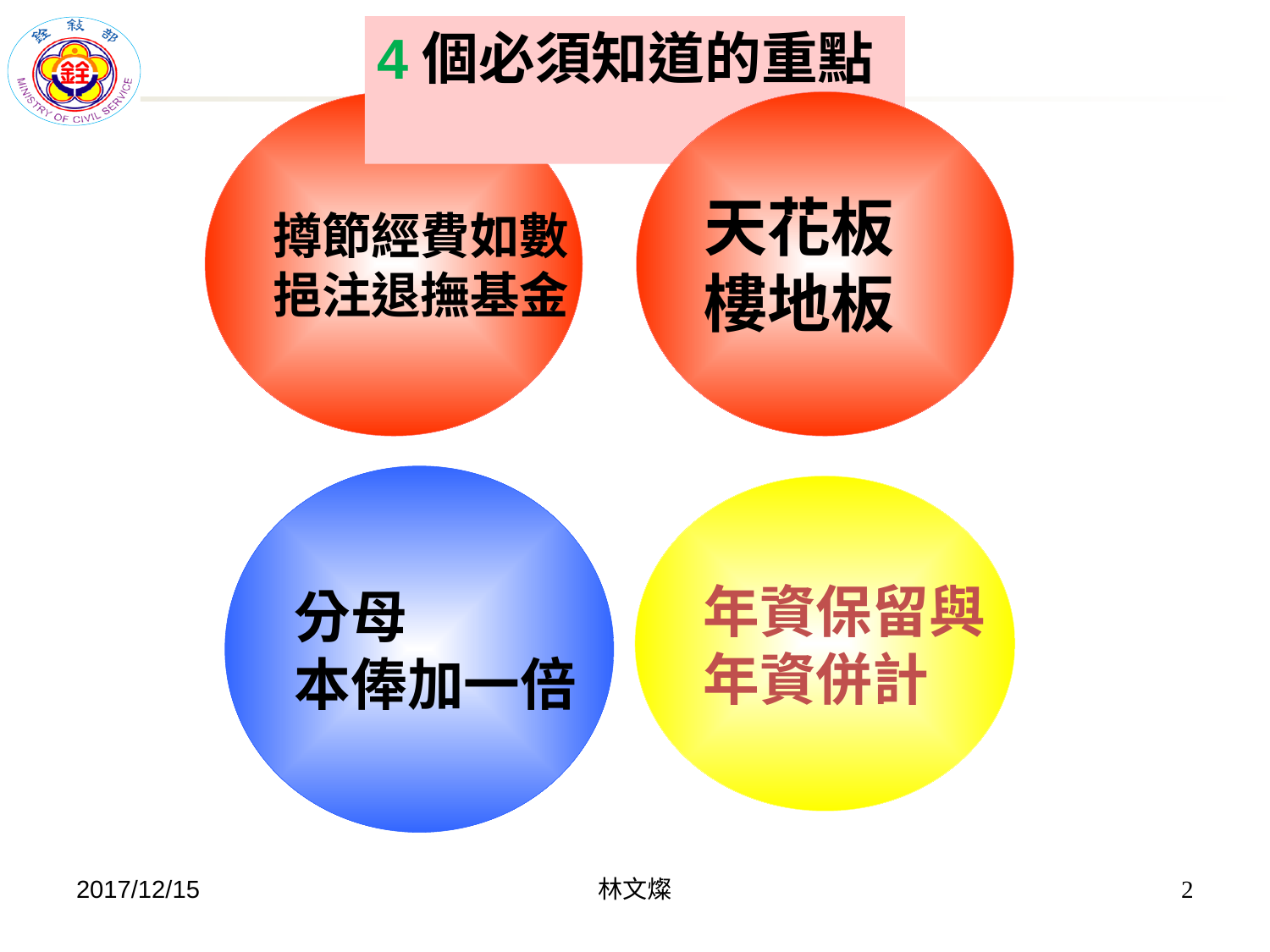

4個必須知道的重點
撙節經費如數
挹注退撫基金
天花板
樓地板
分母
本俸加一倍
年資保留與
年資併計
2017/12/15
林文燦
2